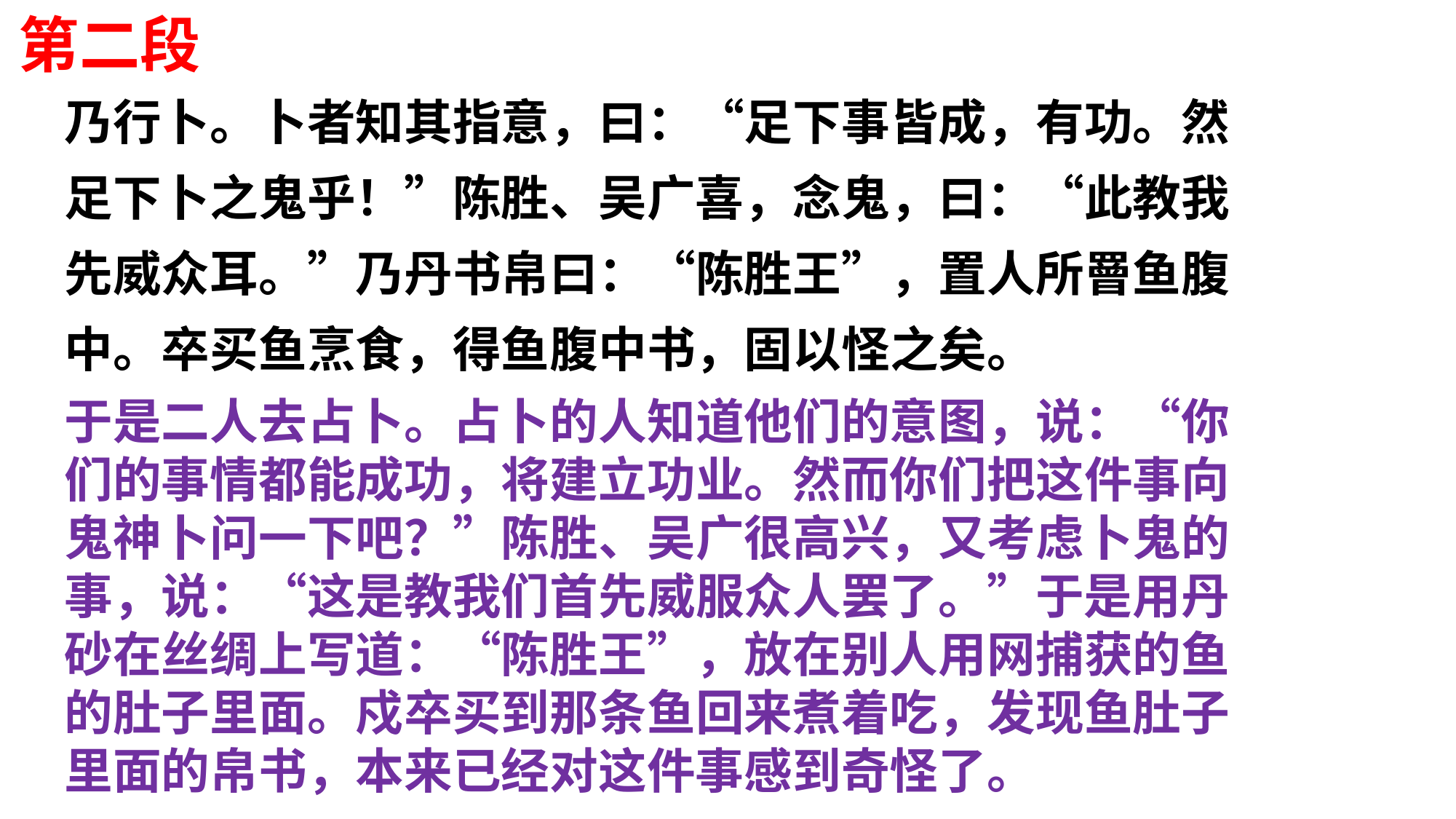

第二段
乃行卜。卜者知其指意，曰：“足下事皆成，有功。然足下卜之鬼乎！”陈胜、吴广喜，念鬼，曰：“此教我先威众耳。”乃丹书帛曰：“陈胜王”，置人所罾鱼腹中。卒买鱼烹食，得鱼腹中书，固以怪之矣。
于是二人去占卜。占卜的人知道他们的意图，说：“你们的事情都能成功，将建立功业。然而你们把这件事向鬼神卜问一下吧？”陈胜、吴广很高兴，又考虑卜鬼的事，说：“这是教我们首先威服众人罢了。”于是用丹砂在丝绸上写道：“陈胜王”，放在别人用网捕获的鱼的肚子里面。戍卒买到那条鱼回来煮着吃，发现鱼肚子里面的帛书，本来已经对这件事感到奇怪了。